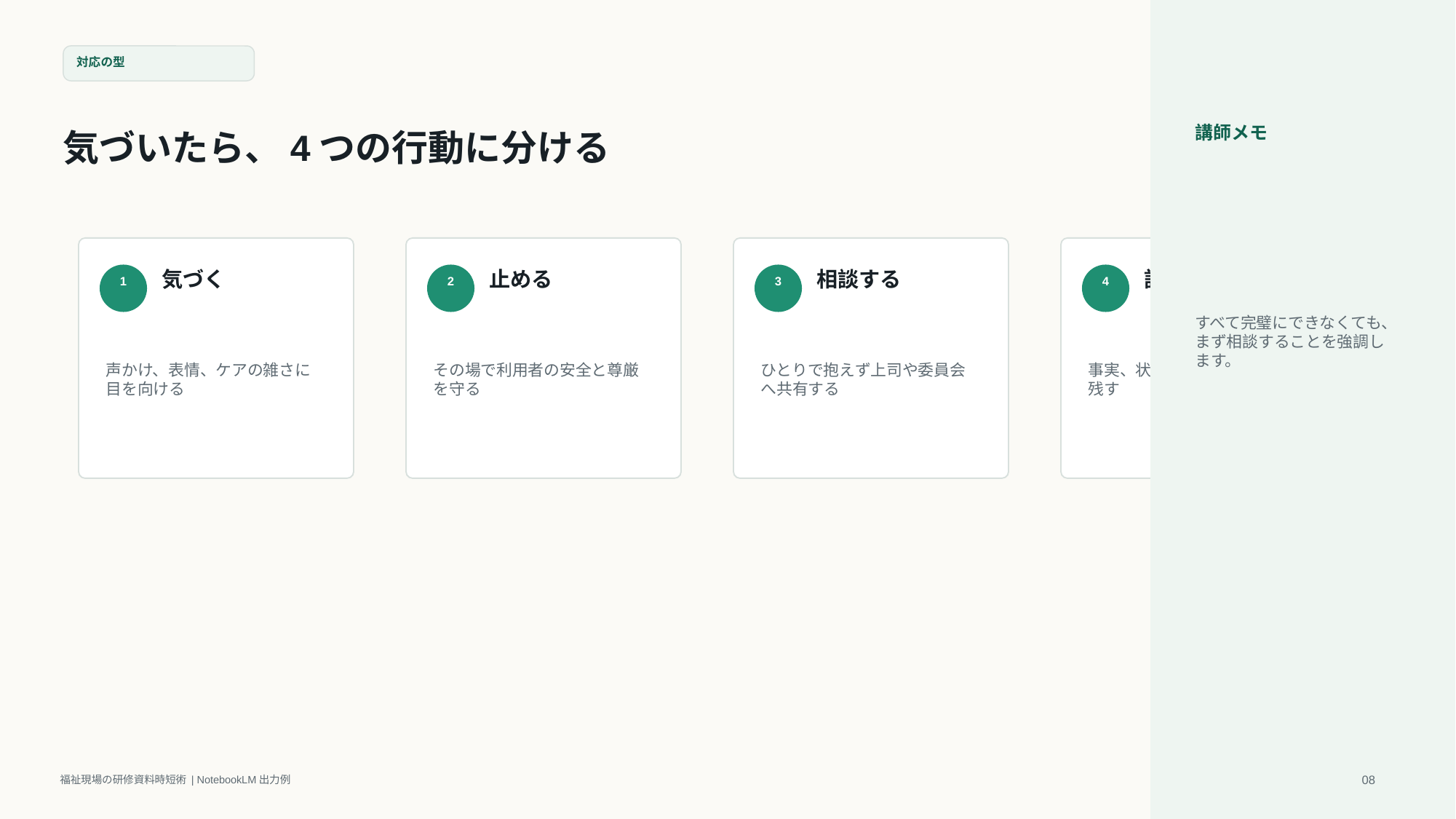

対応の型
気づいたら、4つの行動に分ける
講師メモ
すべて完璧にできなくても、まず相談することを強調します。

気づく

止める

相談する

記録する
1
2
3
4
声かけ、表情、ケアの雑さに目を向ける
その場で利用者の安全と尊厳を守る
ひとりで抱えず上司や委員会へ共有する
事実、状況、対応を具体的に残す
08
福祉現場の研修資料時短術 | NotebookLM出力例